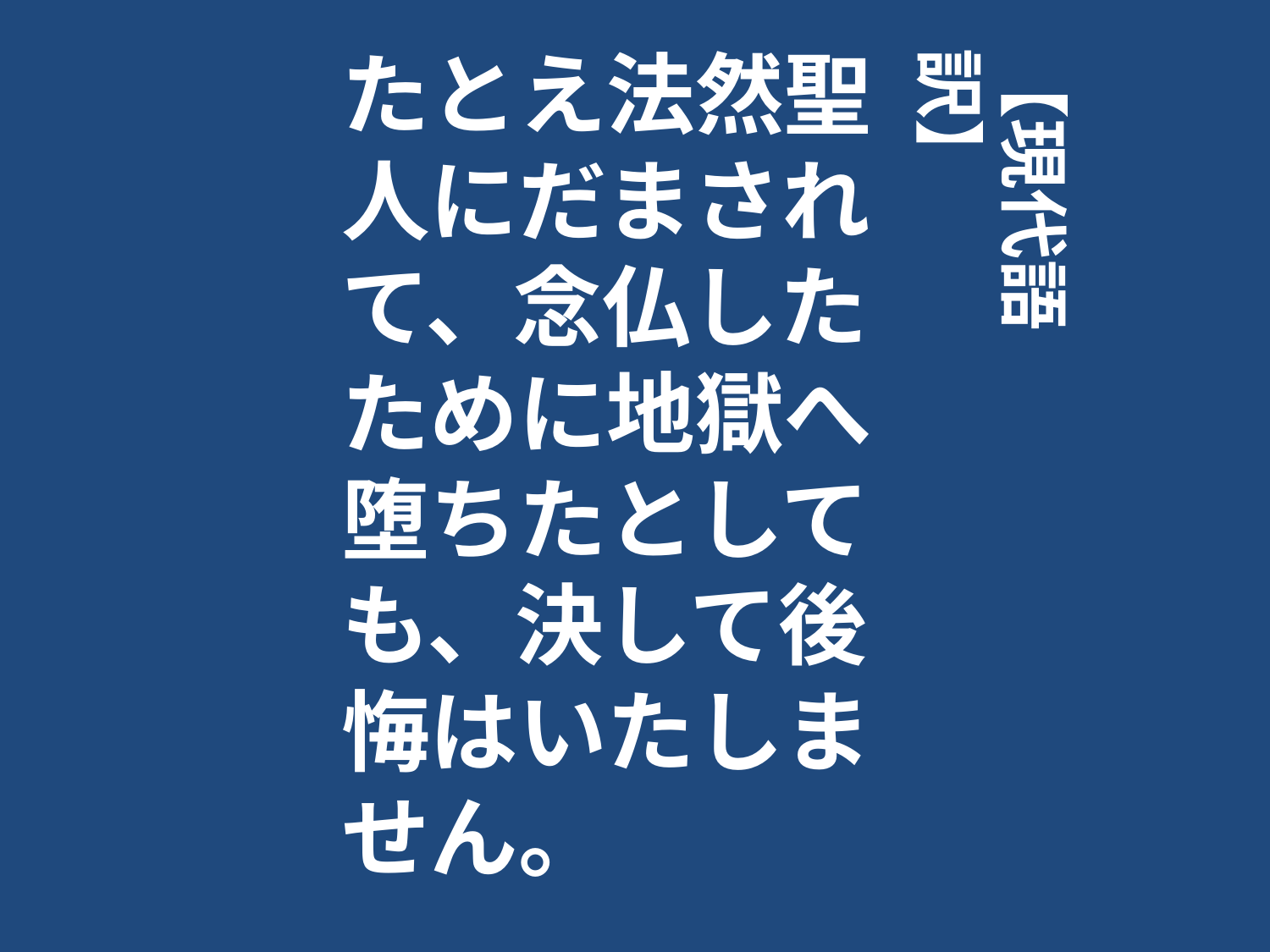

たとえ法然聖人にだまされて、念仏したために地獄へ堕ちたとしても、決して後悔はいたしません。
【現代語訳】